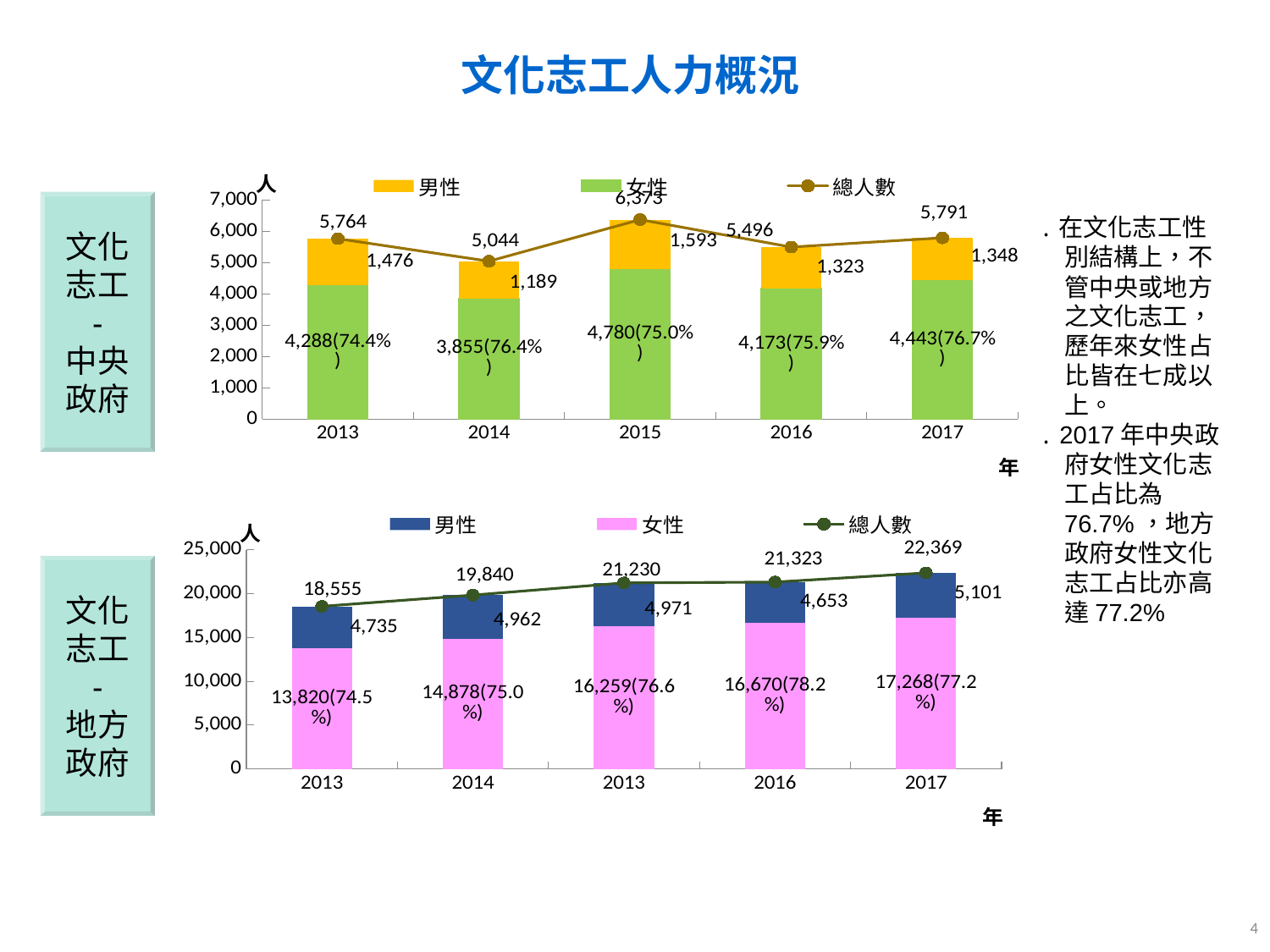

文化志工人力概況

### Chart

| Category | 女性 | 男性 | 總人數 |
|---|---|---|---|
| 2013 | 4288.0 | 1476.0 | 5764.0 |
| 2014 | 3855.0 | 1189.0 | 5044.0 |
| 2015 | 4780.0 | 1593.0 | 6373.0 |
| 2016 | 4173.0 | 1323.0 | 5496.0 |
| 2017 | 4443.0 | 1348.0 | 5791.0 |
文化志工
-
中央政府
․在文化志工性別結構上，不管中央或地方之文化志工，歷年來女性占比皆在七成以上。
․ 2017年中央政府女性文化志工占比為76.7%，地方政府女性文化志工占比亦高達77.2%

### Chart

| Category | 女性 | 男性 | 總人數 |
|---|---|---|---|
| 2013 | 13820.0 | 4735.0 | 18555.0 |
| 2014 | 14878.0 | 4962.0 | 19840.0 |
| 2013 | 16259.0 | 4971.0 | 21230.0 |
| 2016 | 16670.0 | 4653.0 | 21323.0 |
| 2017 | 17268.0 | 5101.0 | 22369.0 |
文化志工
-
地方政府
4